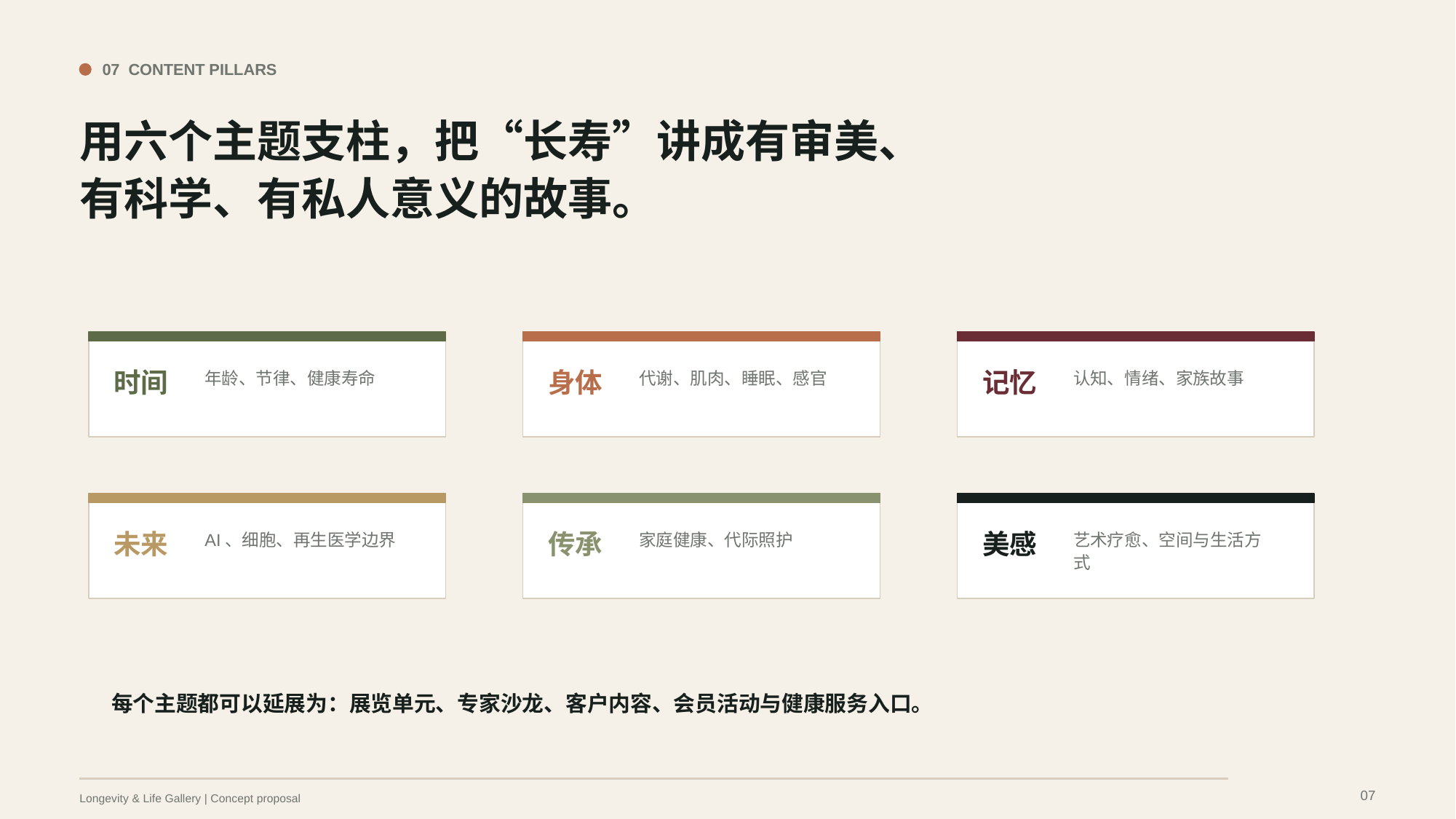

07  CONTENT PILLARS

用六个主题支柱，把“长寿”讲成有审美、有科学、有私人意义的故事。

时间
身体
记忆
年龄、节律、健康寿命
代谢、肌肉、睡眠、感官
认知、情绪、家族故事

未来
传承
美感
AI、细胞、再生医学边界
家庭健康、代际照护
艺术疗愈、空间与生活方式
每个主题都可以延展为：展览单元、专家沙龙、客户内容、会员活动与健康服务入口。

07
Longevity & Life Gallery | Concept proposal